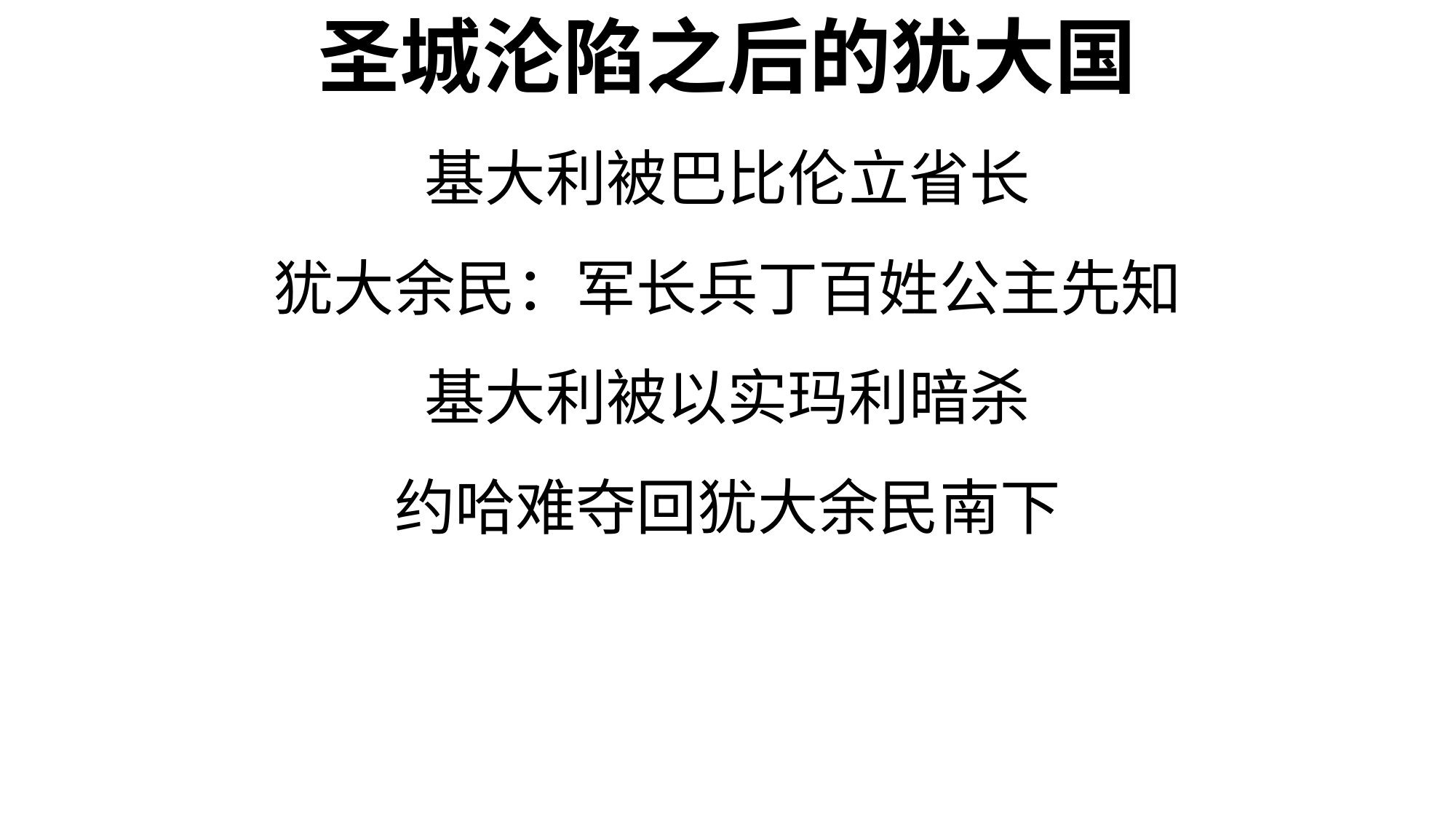

圣城沦陷之后的犹大国
基大利被巴比伦立省长
犹大余民：军长兵丁百姓公主先知
基大利被以实玛利暗杀
约哈难夺回犹大余民南下